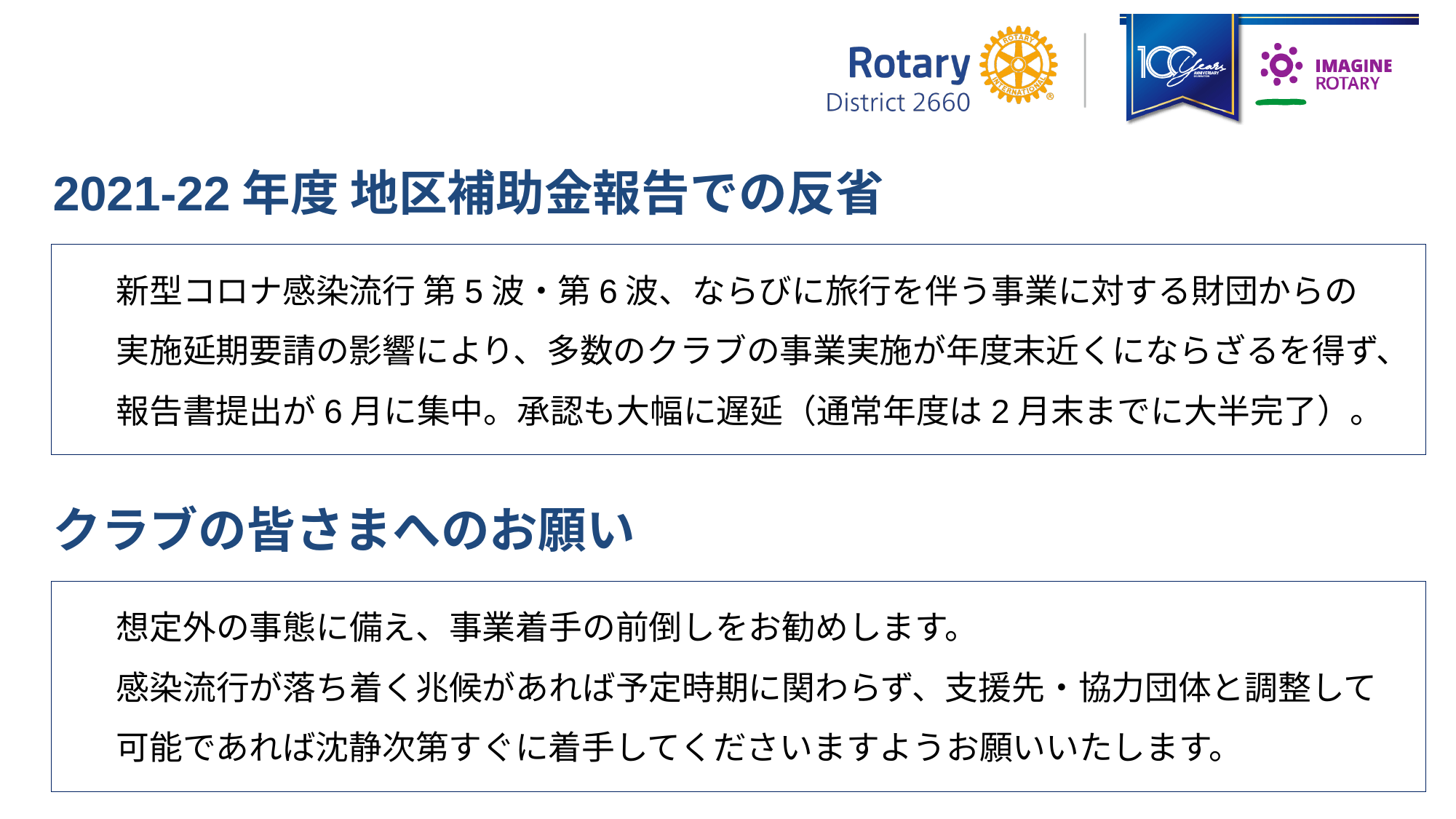

2021-22年度 地区補助金報告での反省
新型コロナ感染流行 第5波・第6波、ならびに旅行を伴う事業に対する財団からの
実施延期要請の影響により、多数のクラブの事業実施が年度末近くにならざるを得ず、
報告書提出が6月に集中。承認も大幅に遅延（通常年度は2月末までに大半完了）。
クラブの皆さまへのお願い
想定外の事態に備え、事業着手の前倒しをお勧めします。
感染流行が落ち着く兆候があれば予定時期に関わらず、支援先・協力団体と調整して
可能であれば沈静次第すぐに着手してくださいますようお願いいたします。